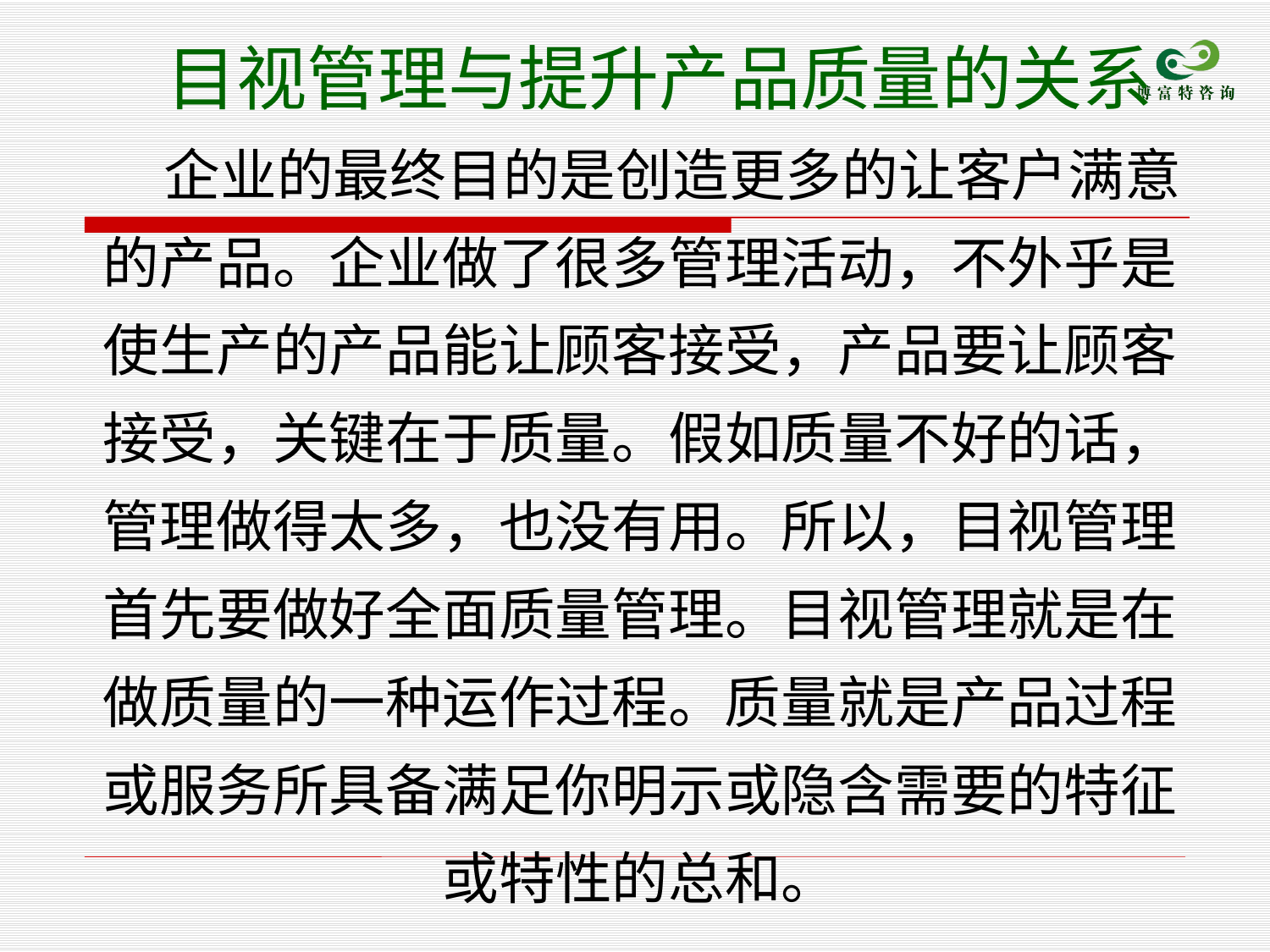

目视管理与提升产品质量的关系
 企业的最终目的是创造更多的让客户满意的产品。企业做了很多管理活动，不外乎是使生产的产品能让顾客接受，产品要让顾客接受，关键在于质量。假如质量不好的话，管理做得太多，也没有用。所以，目视管理首先要做好全面质量管理。目视管理就是在做质量的一种运作过程。质量就是产品过程或服务所具备满足你明示或隐含需要的特征或特性的总和。
534